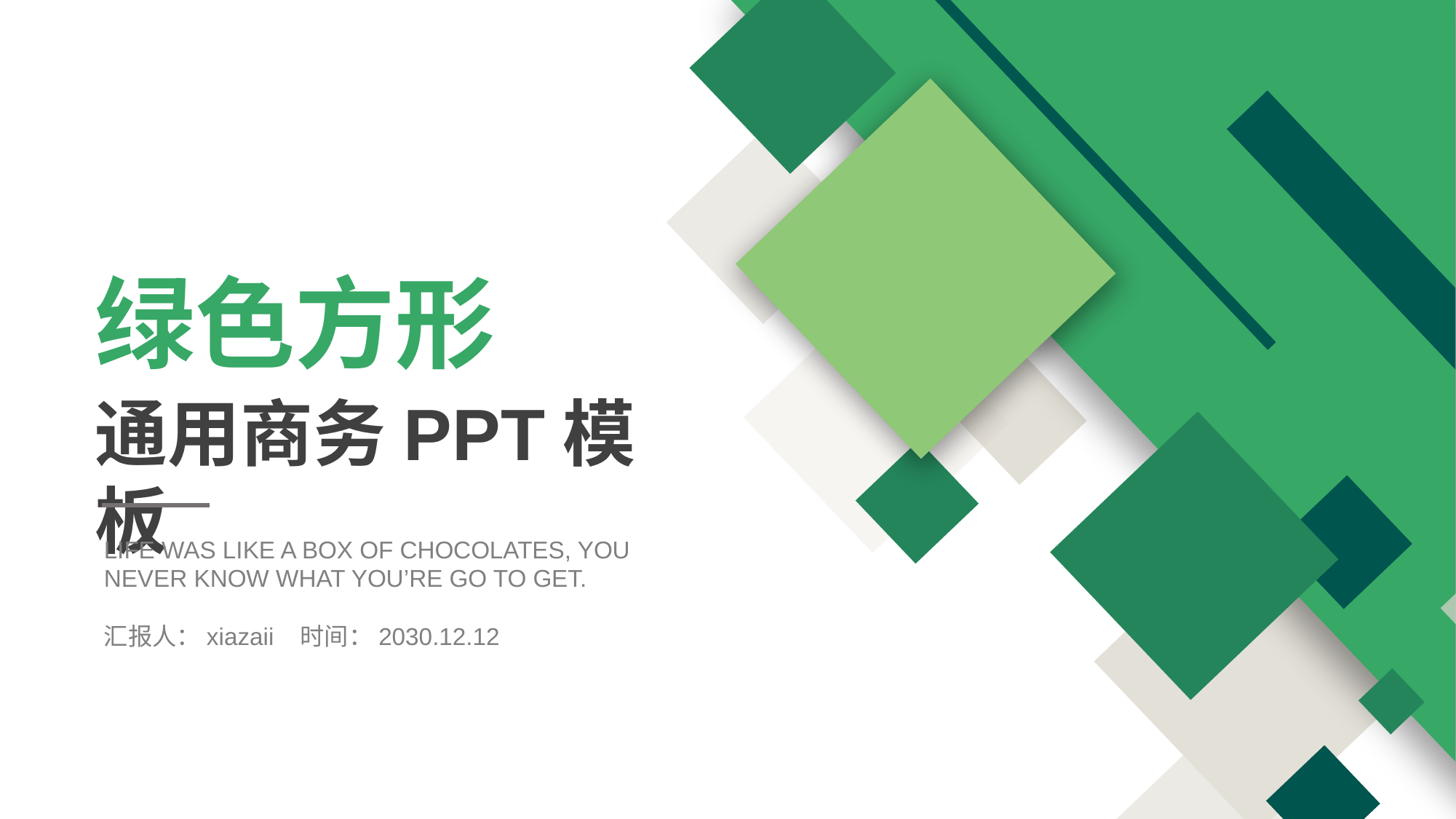

绿色方形
通用商务PPT模板
LIFE WAS LIKE A BOX OF CHOCOLATES, YOU NEVER KNOW WHAT YOU’RE GO TO GET.

汇报人：xiazaii   时间：2030.12.12